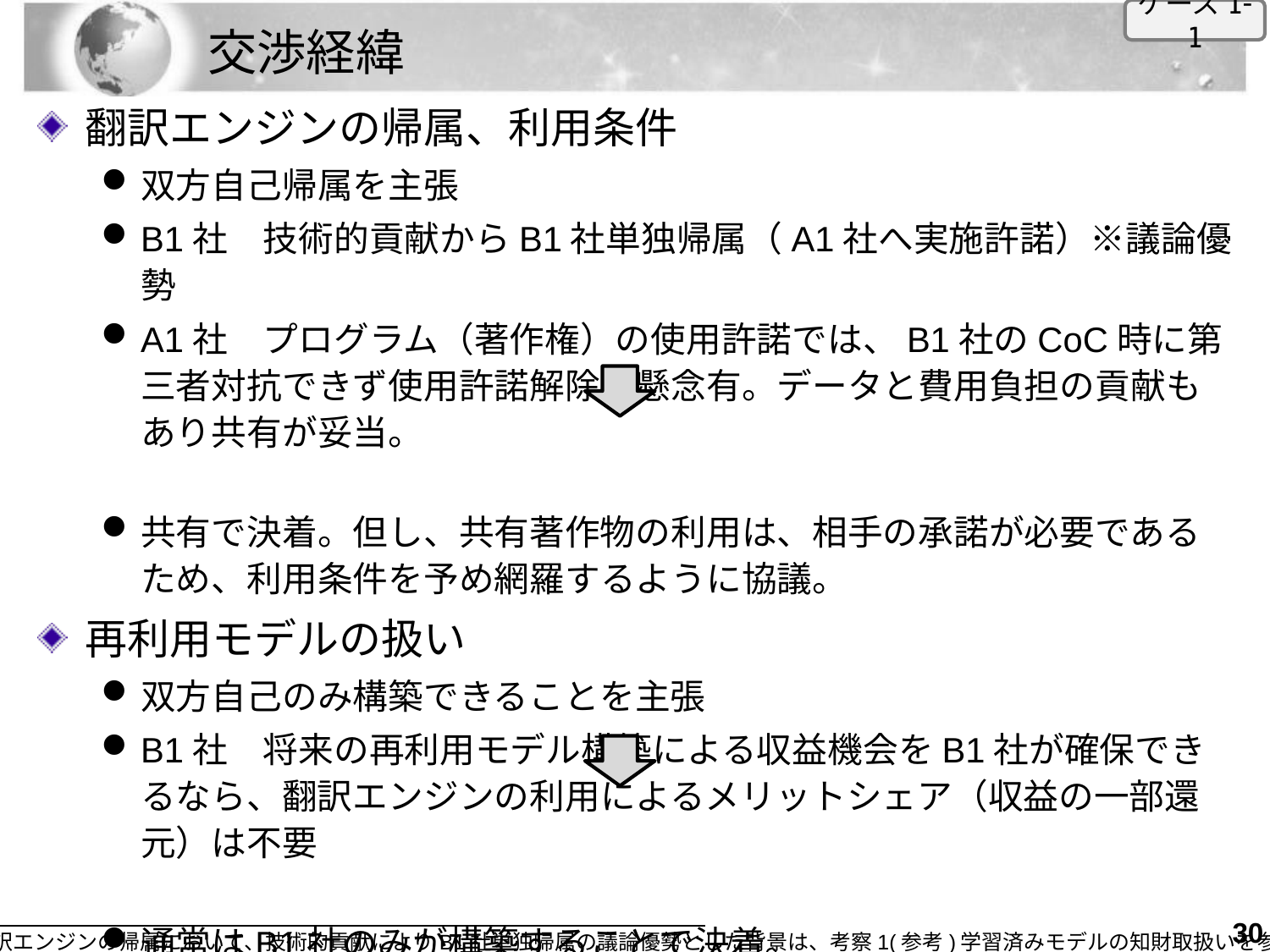

ケース1-1
# 交渉経緯
翻訳エンジンの帰属、利用条件
双方自己帰属を主張
B1社　技術的貢献からB1社単独帰属（A1社へ実施許諾）※議論優勢
A1社　プログラム（著作権）の使用許諾では、B1社のCoC時に第三者対抗できず使用許諾解除の懸念有。データと費用負担の貢献もあり共有が妥当。
共有で決着。但し、共有著作物の利用は、相手の承諾が必要であるため、利用条件を予め網羅するように協議。
再利用モデルの扱い
双方自己のみ構築できることを主張
B1社　将来の再利用モデル構築による収益機会をB1社が確保できるなら、翻訳エンジンの利用によるメリットシェア（収益の一部還元）は不要
通常はB1社のみが構築することで決着。
但し、B1社のCoC時にはA1社も実施できるように学習用プログラムの使用許諾を受けられるようにする。

30
注)翻訳エンジンの帰属において、技術的貢献によりB1社単独帰属の議論優勢とした背景は、考察1(参考)学習済みモデルの知財取扱いを参照